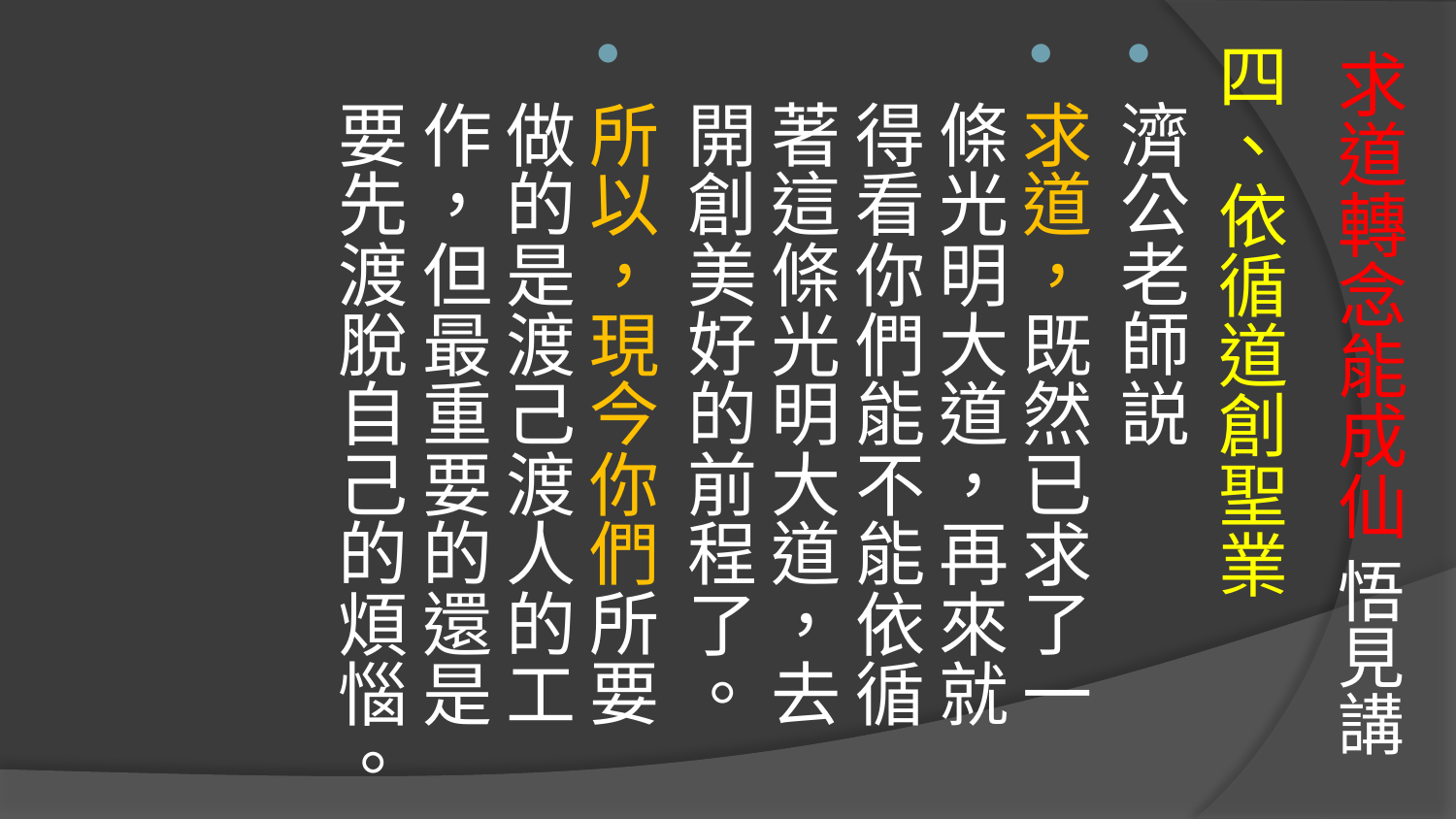

# 求道轉念能成仙 悟見講
四、依循道創聖業
濟公老師説
求道，既然已求了一條光明大道，再來就得看你們能不能依循著這條光明大道，去開創美好的前程了。
所以，現今你們所要做的是渡己渡人的工作，但最重要的還是要先渡脫自己的煩惱。